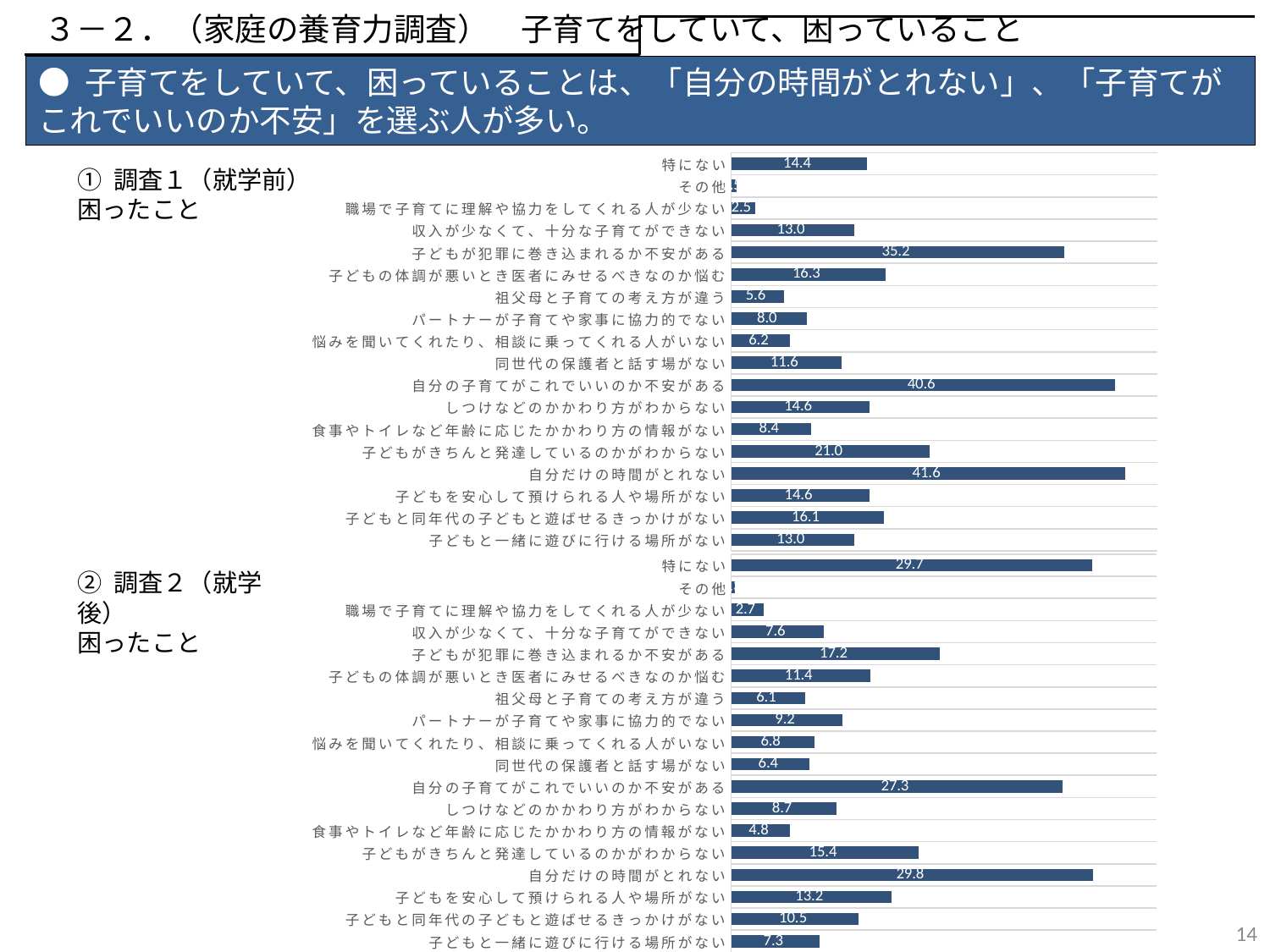

３－２．（家庭の養育力調査）　子育てをしていて、困っていること

● 子育てをしていて、困っていることは、「自分の時間がとれない」、「子育てがこれでいいのか不安」を選ぶ人が多い。

[unsupported chart]

① 調査１（就学前）
困ったこと

[unsupported chart]

② 調査２（就学後）
困ったこと
14